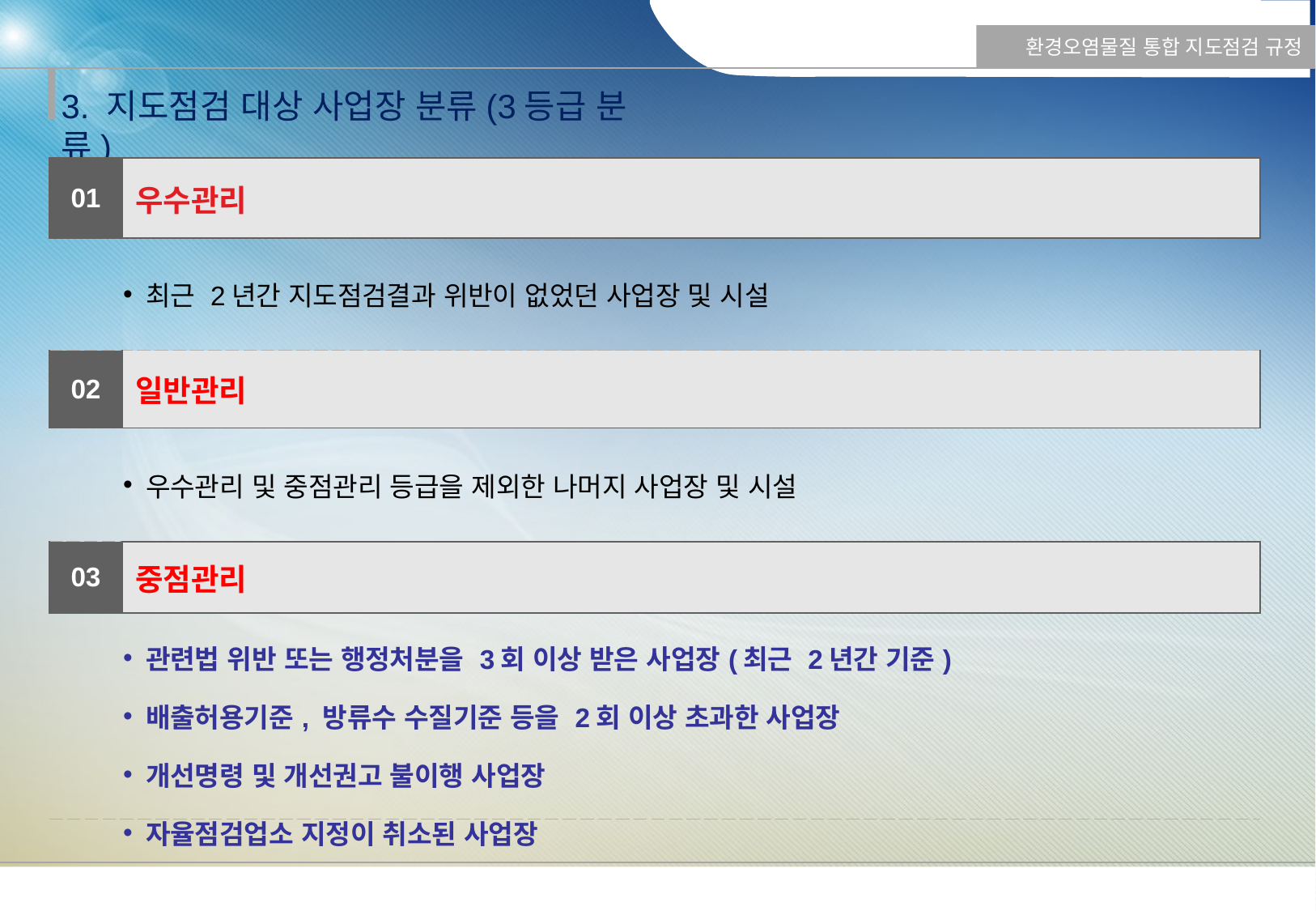

환경오염물질 통합 지도점검 규정
3. 지도점검 대상 사업장 분류(3등급 분류)
| 01 | 우수관리 |
| --- | --- |
| 최근 2년간 지도점검결과 위반이 없었던 사업장 및 시설 |  |
| 02 | 일반관리 |
| 우수관리 및 중점관리 등급을 제외한 나머지 사업장 및 시설 |  |
| 03 | 중점관리 |
| 관련법 위반 또는 행정처분을 3회 이상 받은 사업장(최근 2년간 기준) 배출허용기준, 방류수 수질기준 등을 2회 이상 초과한 사업장 개선명령 및 개선권고 불이행 사업장 자율점검업소 지정이 취소된 사업장 |  |